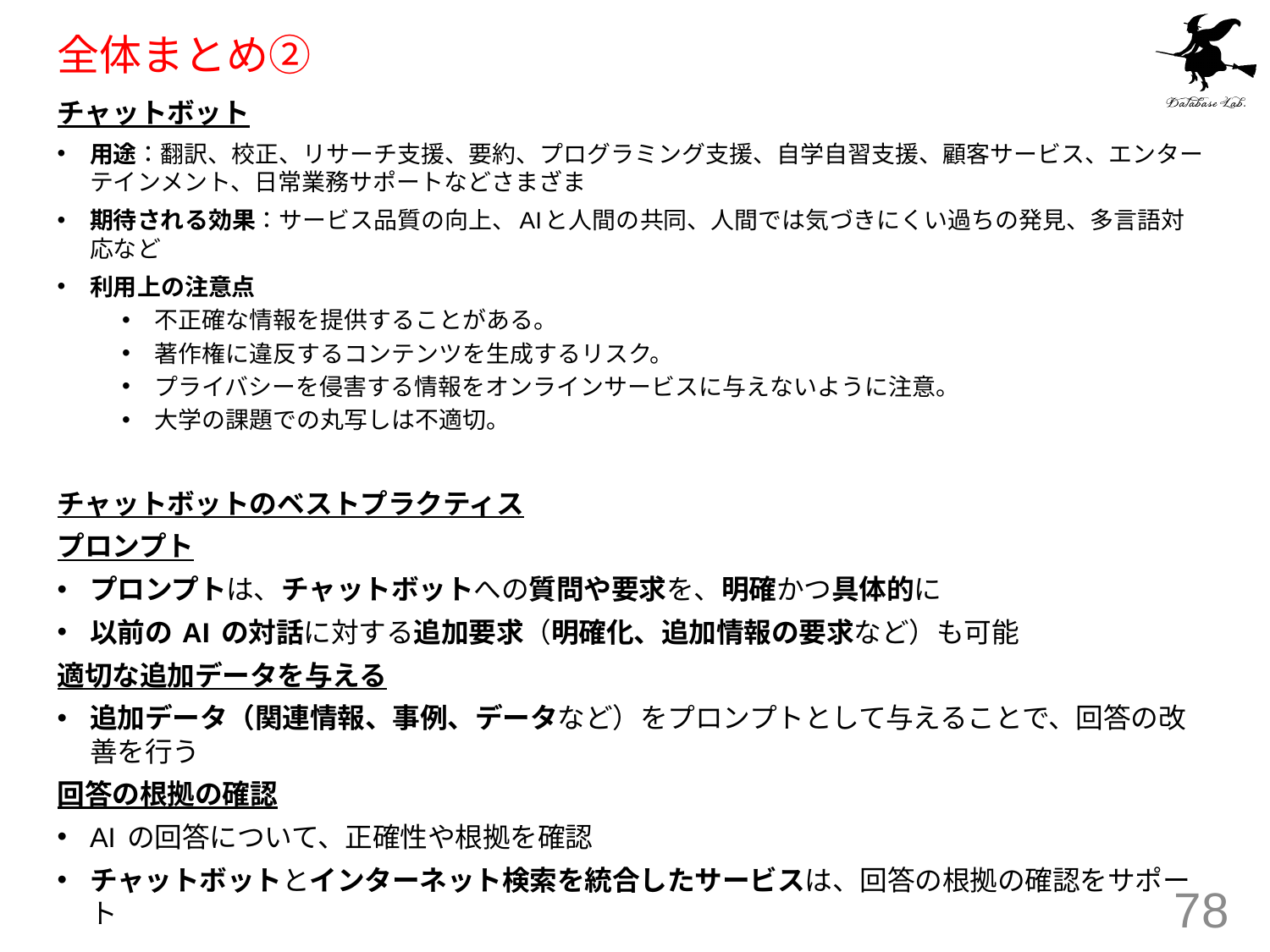

# 全体まとめ②
チャットボット
用途：翻訳、校正、リサーチ支援、要約、プログラミング支援、自学自習支援、顧客サービス、エンターテインメント、日常業務サポートなどさまざま
期待される効果：サービス品質の向上、AIと人間の共同、人間では気づきにくい過ちの発見、多言語対応など
利用上の注意点
不正確な情報を提供することがある。
著作権に違反するコンテンツを生成するリスク。
プライバシーを侵害する情報をオンラインサービスに与えないように注意。
大学の課題での丸写しは不適切。

チャットボットのベストプラクティス
プロンプト
プロンプトは、チャットボットへの質問や要求を、明確かつ具体的に
以前の AI の対話に対する追加要求（明確化、追加情報の要求など）も可能
適切な追加データを与える
追加データ（関連情報、事例、データなど）をプロンプトとして与えることで、回答の改善を行う
回答の根拠の確認
AI の回答について、正確性や根拠を確認
チャットボットとインターネット検索を統合したサービスは、回答の根拠の確認をサポート
78